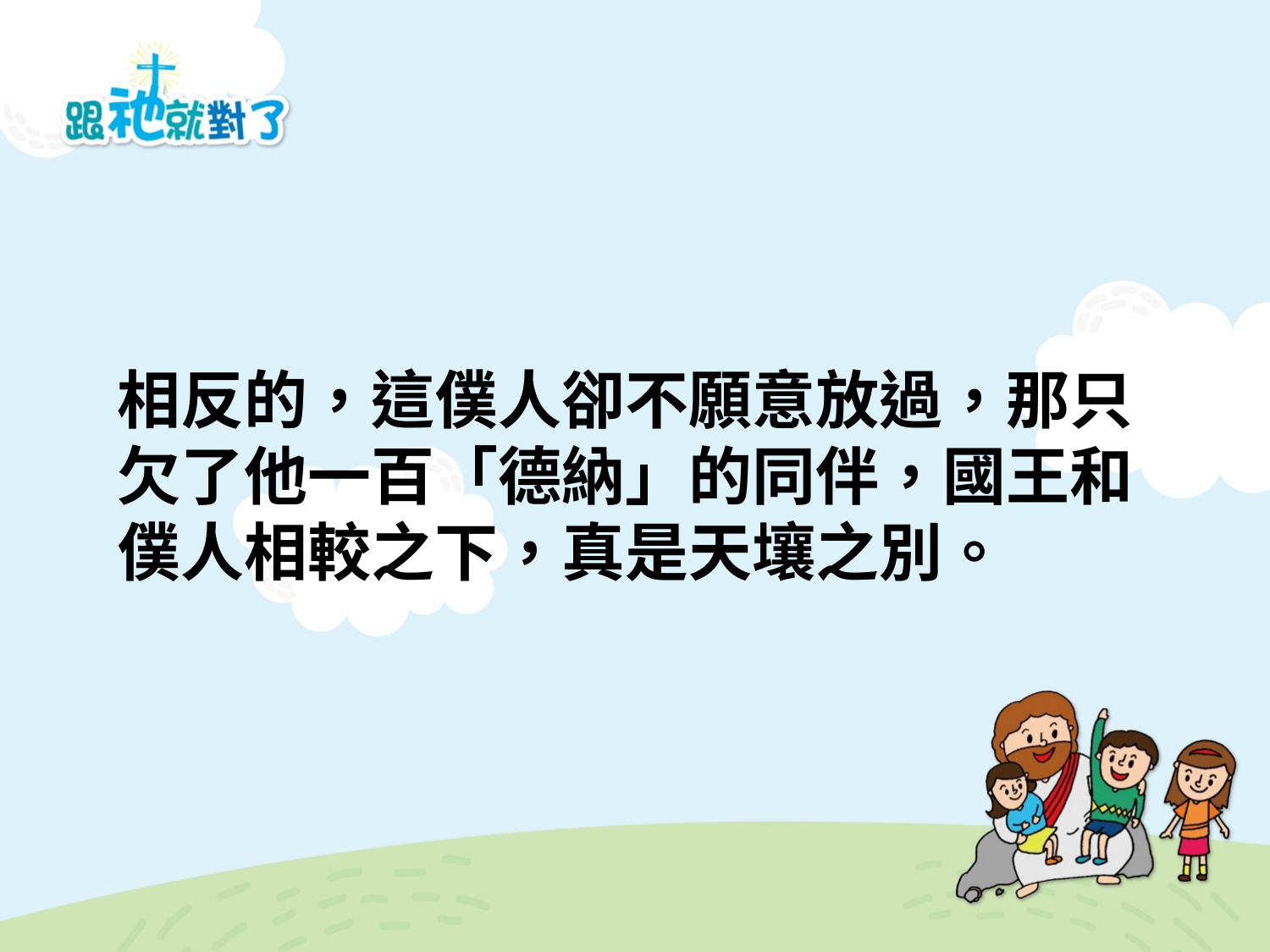

相反的，這僕人卻不願意放過，那只欠了他一百「德納」的同伴，國王和僕人相較之下，真是天壤之別。